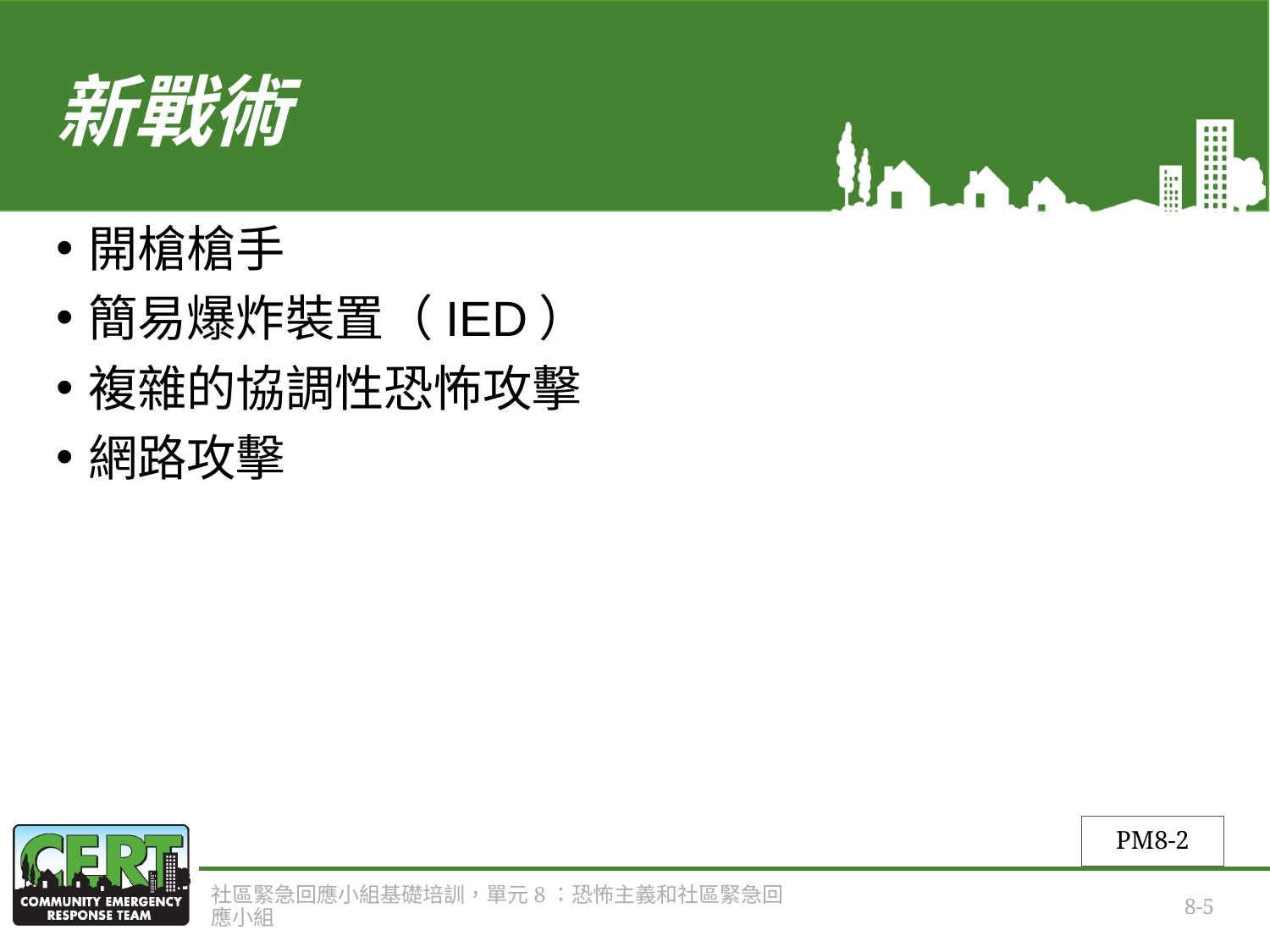

# 新戰術
開槍槍手
簡易爆炸裝置（IED）
複雜的協調性恐怖攻擊
網路攻擊
PM8-2
社區緊急回應小組基礎培訓，單元8：恐怖主義和社區緊急回應小組
8-5